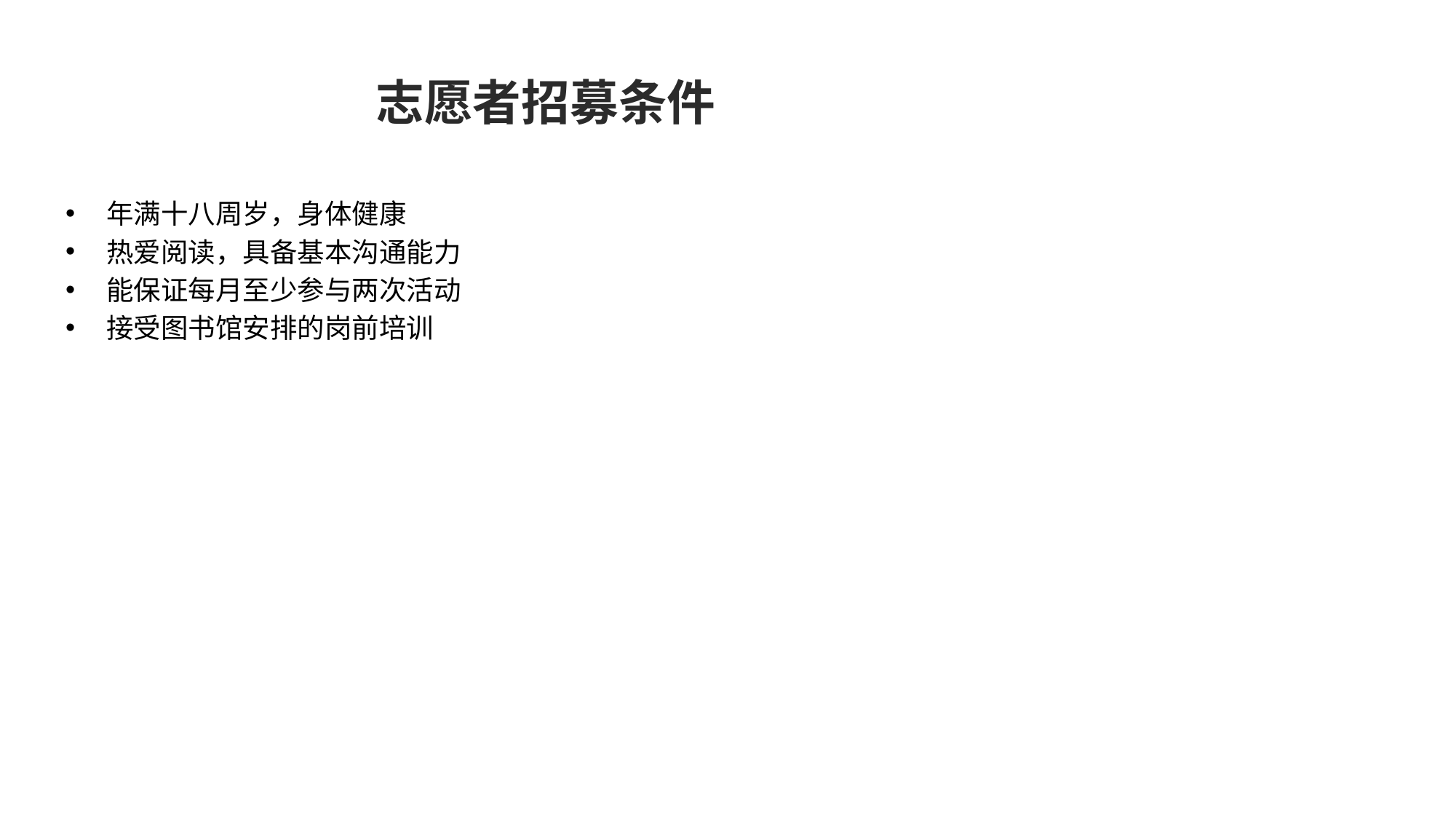

# 志愿者招募条件
年满十八周岁，身体健康
热爱阅读，具备基本沟通能力
能保证每月至少参与两次活动
接受图书馆安排的岗前培训